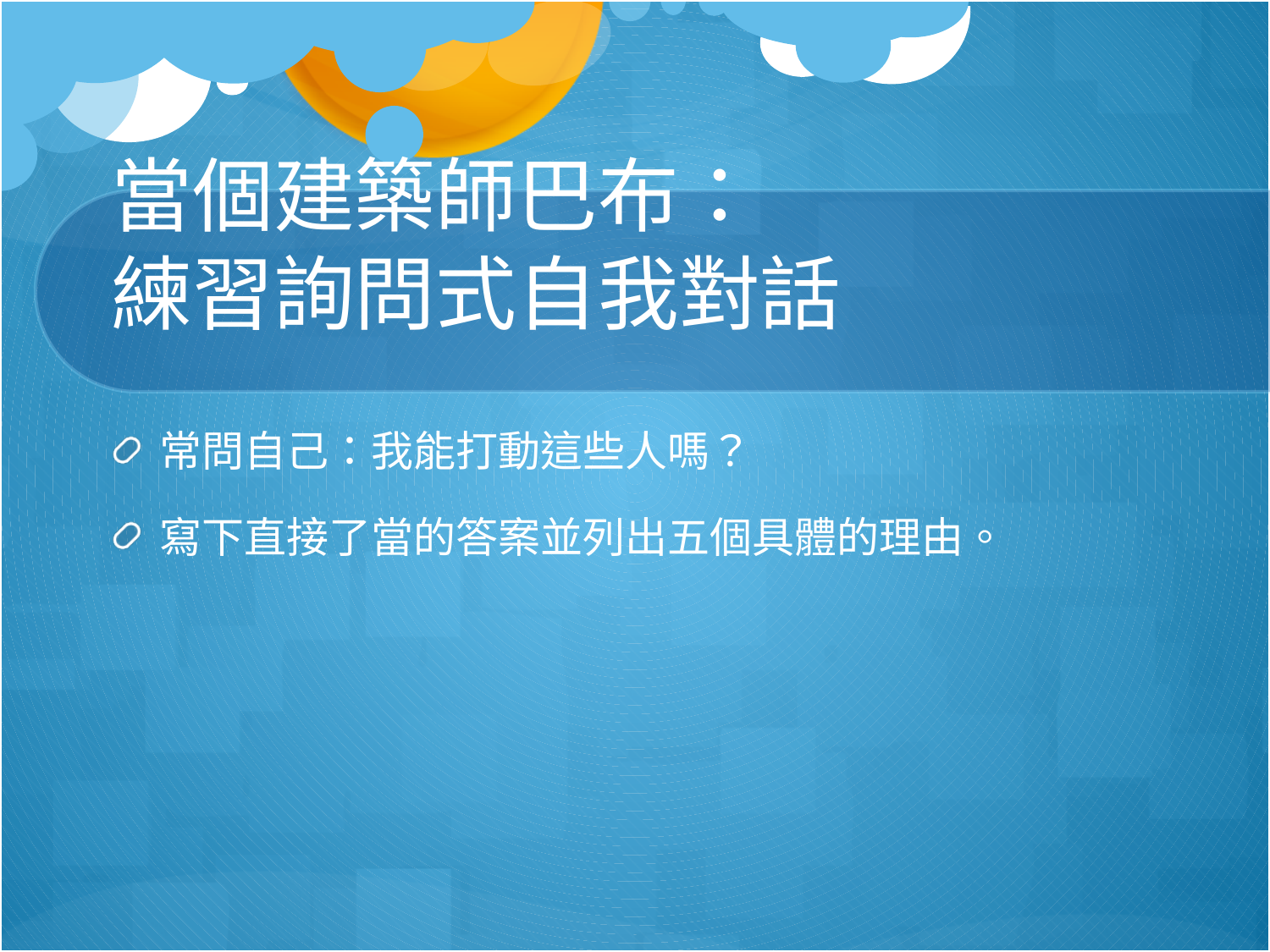

# 當個建築師巴布： 練習詢問式自我對話
常問自己：我能打動這些人嗎？
寫下直接了當的答案並列出五個具體的理由。